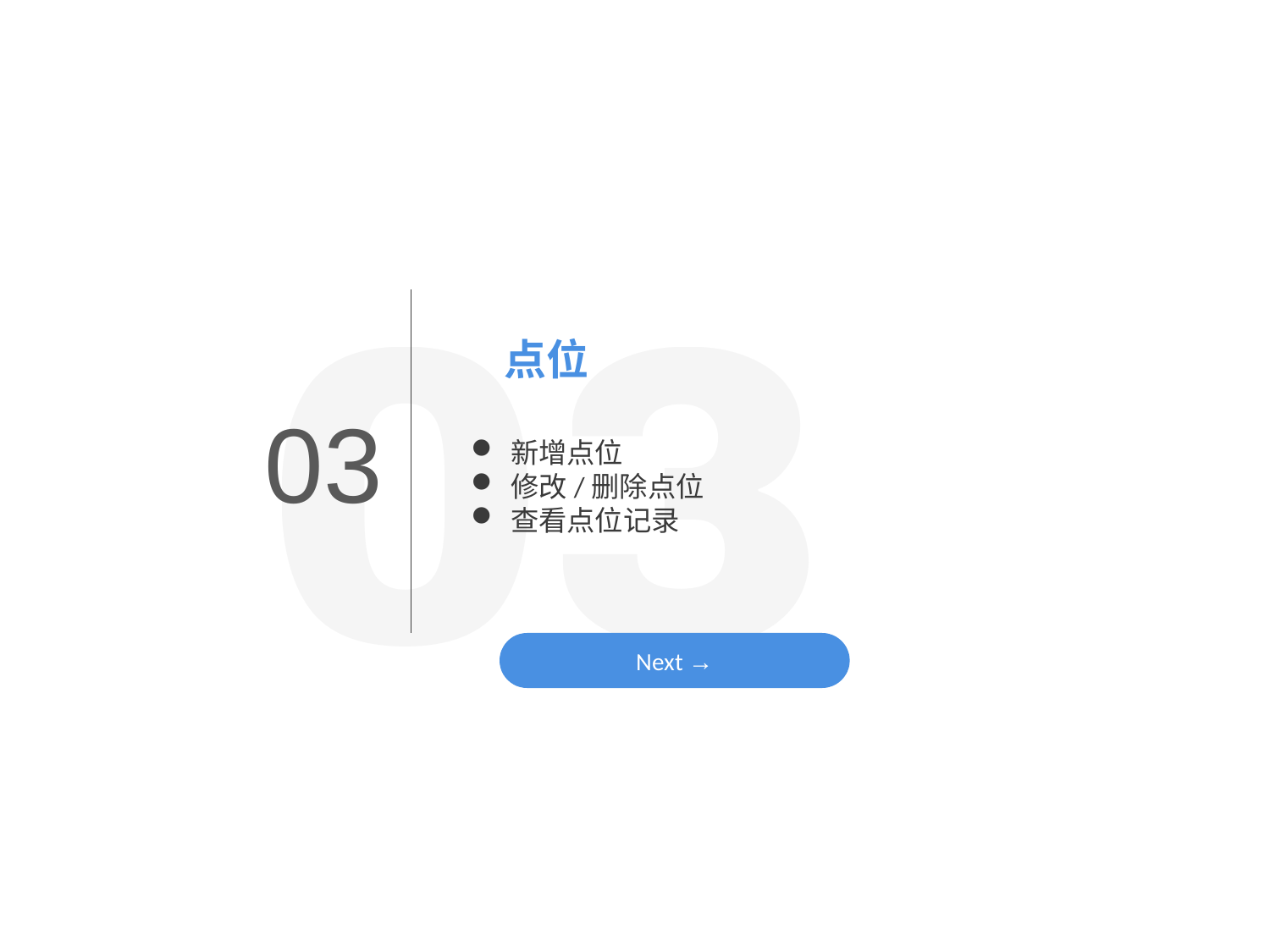

03
点位
03
管理员/部长版
新增点位
修改/删除点位
查看点位记录

Next →